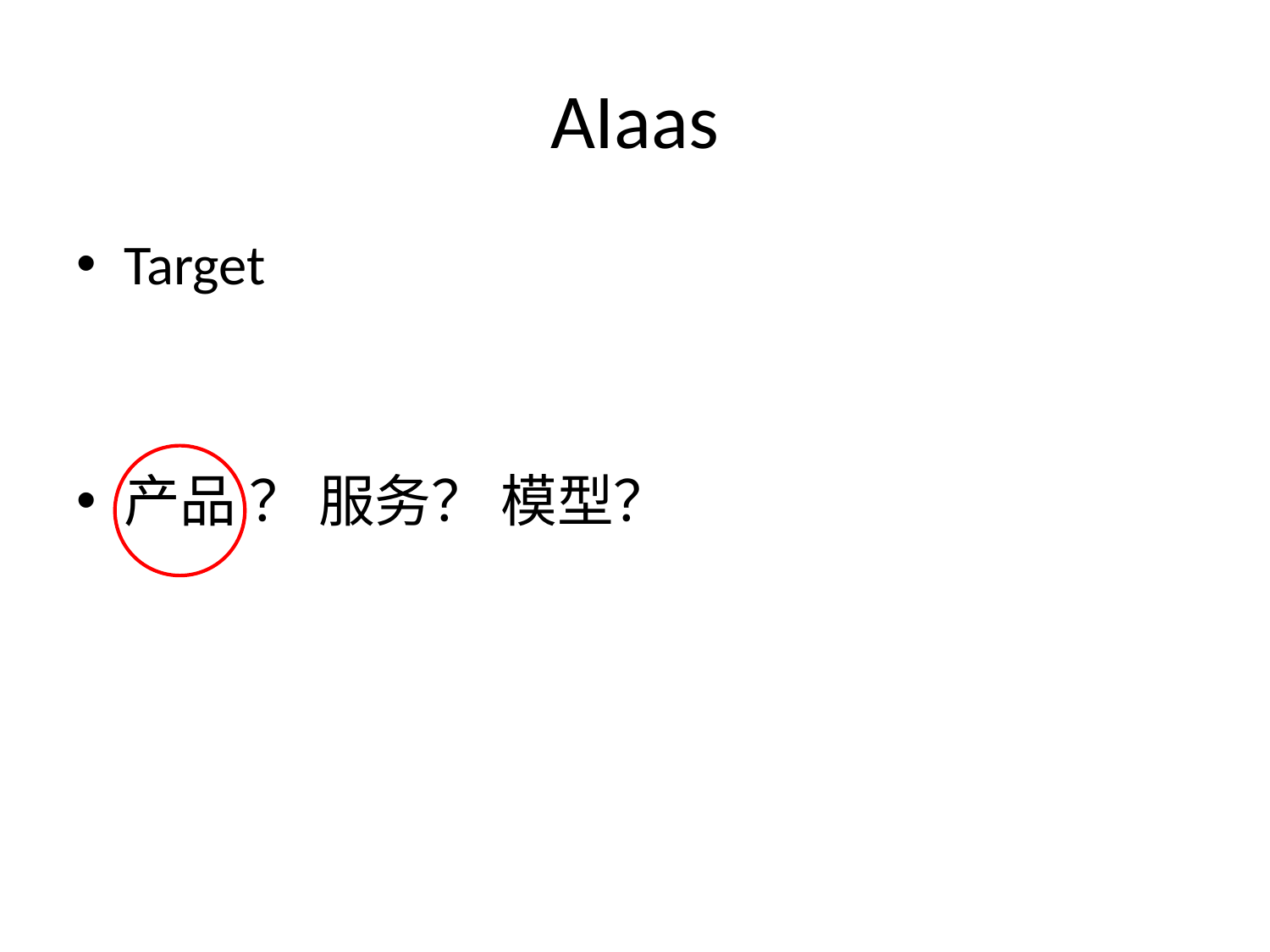

# AIaas
Target

产品 ？ 服务？ 模型？